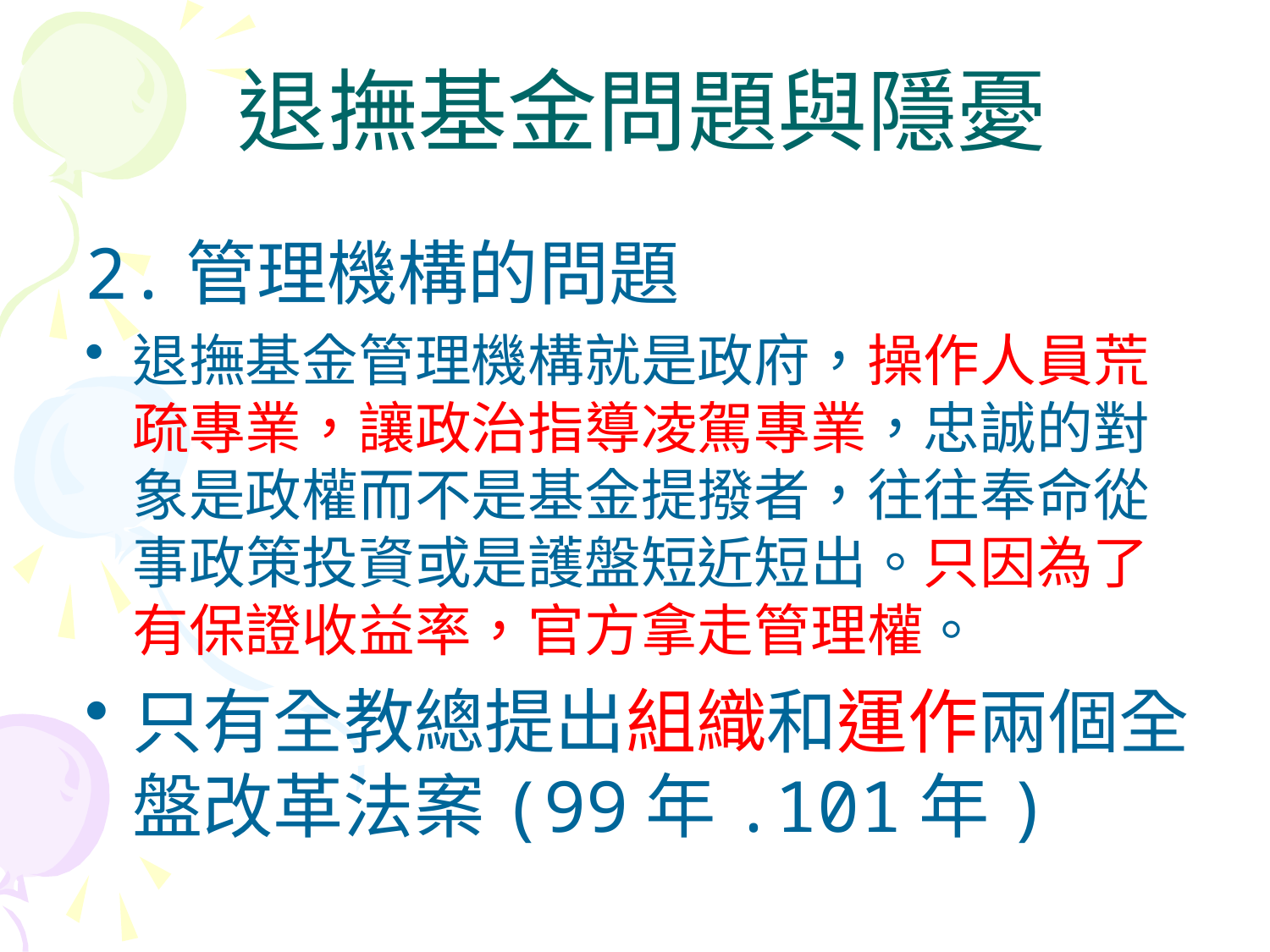

退撫基金問題與隱憂
2.管理機構的問題
退撫基金管理機構就是政府，操作人員荒疏專業，讓政治指導凌駕專業，忠誠的對象是政權而不是基金提撥者，往往奉命從事政策投資或是護盤短近短出。只因為了有保證收益率，官方拿走管理權。
只有全教總提出組織和運作兩個全盤改革法案(99年.101年)